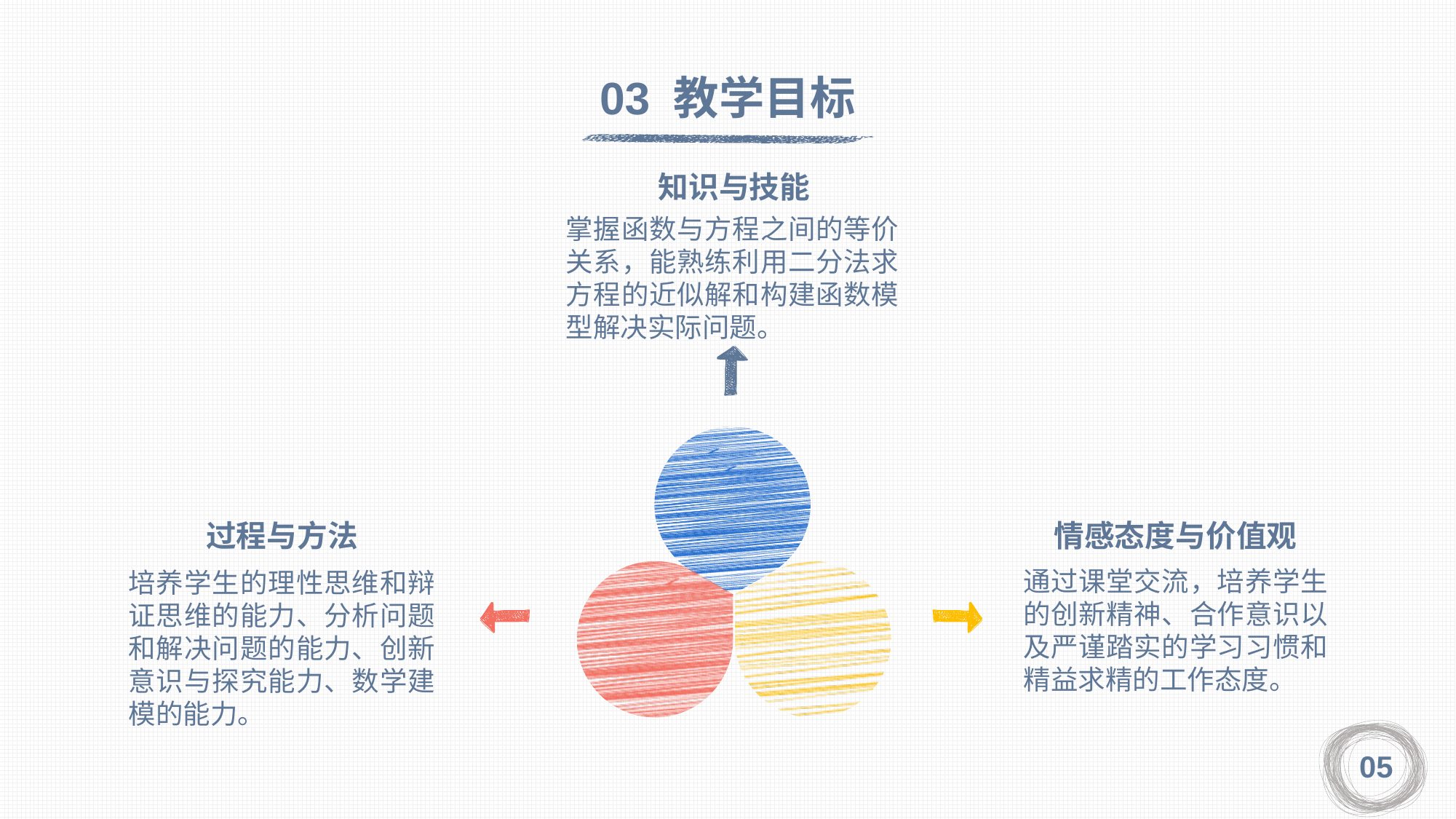

03 教学目标

知识与技能
掌握函数与方程之间的等价关系，能熟练利用二分法求方程的近似解和构建函数模型解决实际问题。

过程与方法
培养学生的理性思维和辩证思维的能力、分析问题和解决问题的能力、创新意识与探究能力、数学建模的能力。
情感态度与价值观
通过课堂交流，培养学生的创新精神、合作意识以及严谨踏实的学习习惯和精益求精的工作态度。

05